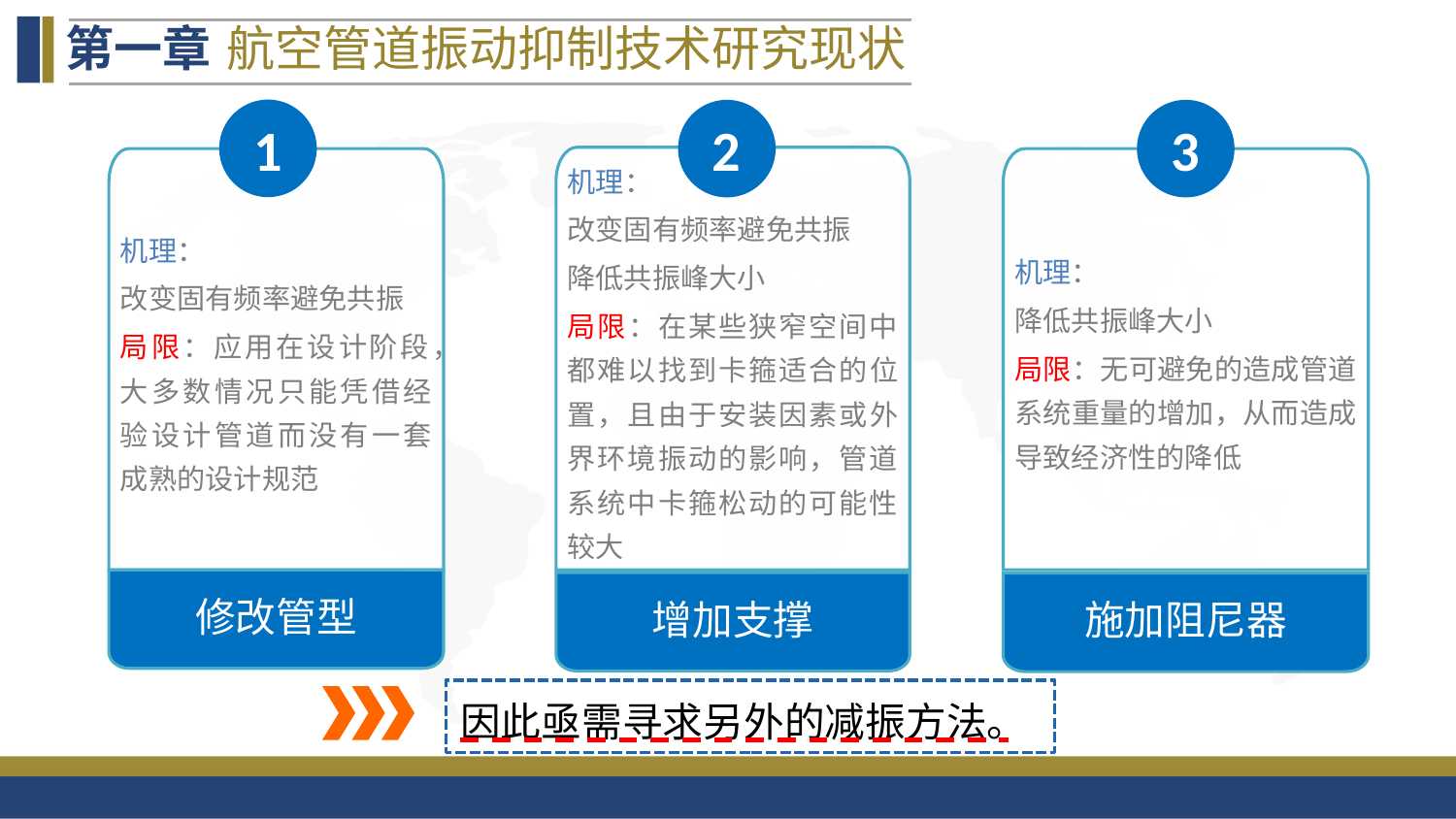

第一章
航空管道振动抑制技术研究现状
1
2
3
机理：
改变固有频率避免共振
降低共振峰大小
局限：在某些狭窄空间中都难以找到卡箍适合的位置，且由于安装因素或外界环境振动的影响，管道系统中卡箍松动的可能性较大
机理：
改变固有频率避免共振
局限：应用在设计阶段，大多数情况只能凭借经验设计管道而没有一套成熟的设计规范
机理：
降低共振峰大小
局限：无可避免的造成管道系统重量的增加，从而造成导致经济性的降低
修改管型
增加支撑
施加阻尼器
因此亟需寻求另外的减振方法。